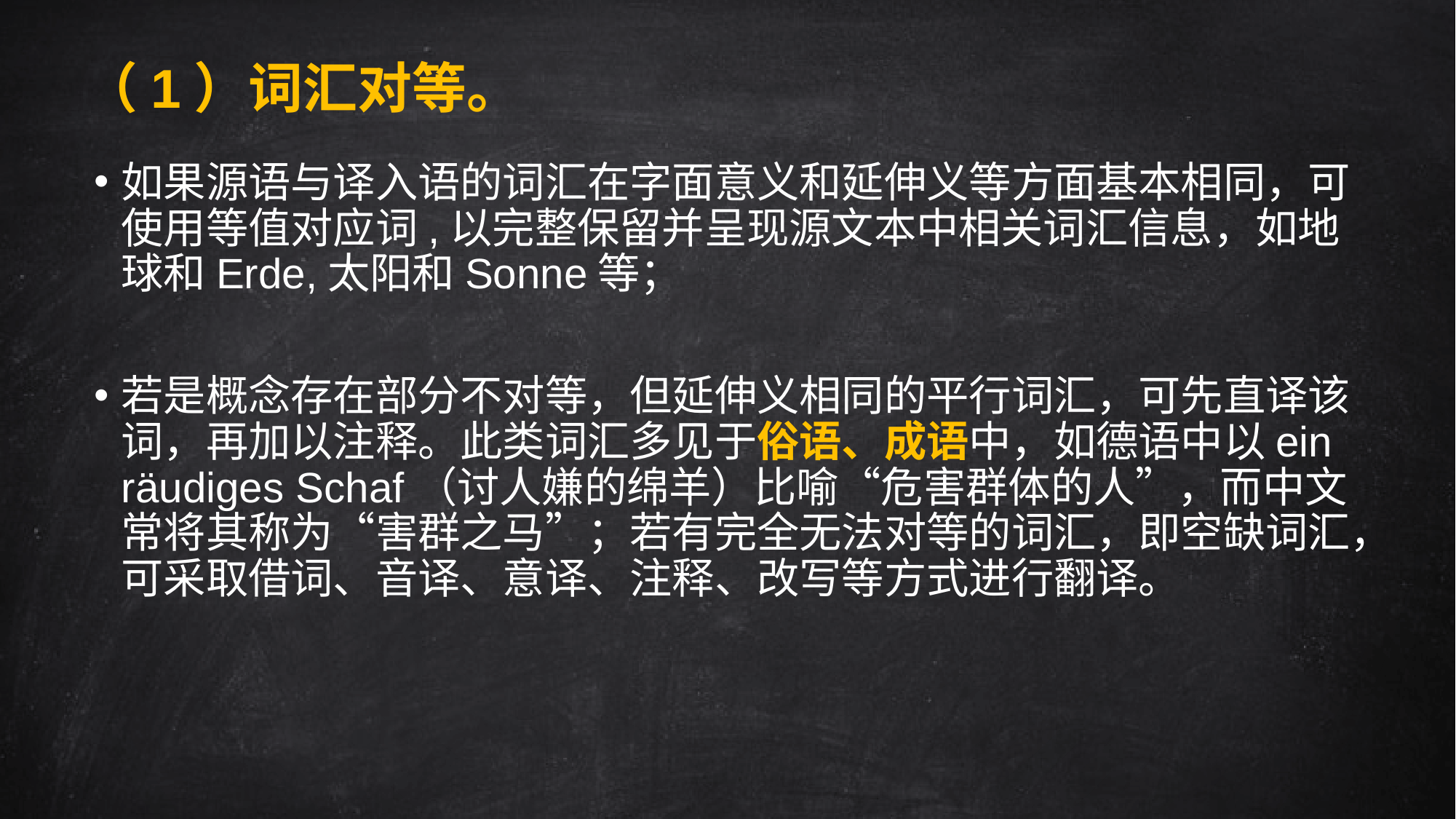

# （1）词汇对等。
如果源语与译入语的词汇在字面意义和延伸义等方面基本相同，可使用等值对应词,以完整保留并呈现源文本中相关词汇信息，如地球和Erde,太阳和Sonne等；

若是概念存在部分不对等，但延伸义相同的平行词汇，可先直译该词，再加以注释。此类词汇多见于俗语、成语中，如德语中以ein räudiges Schaf（讨人嫌的绵羊）比喻“危害群体的人”，而中文常将其称为“害群之马”；若有完全无法对等的词汇，即空缺词汇，可采取借词、音译、意译、注释、改写等方式进行翻译。